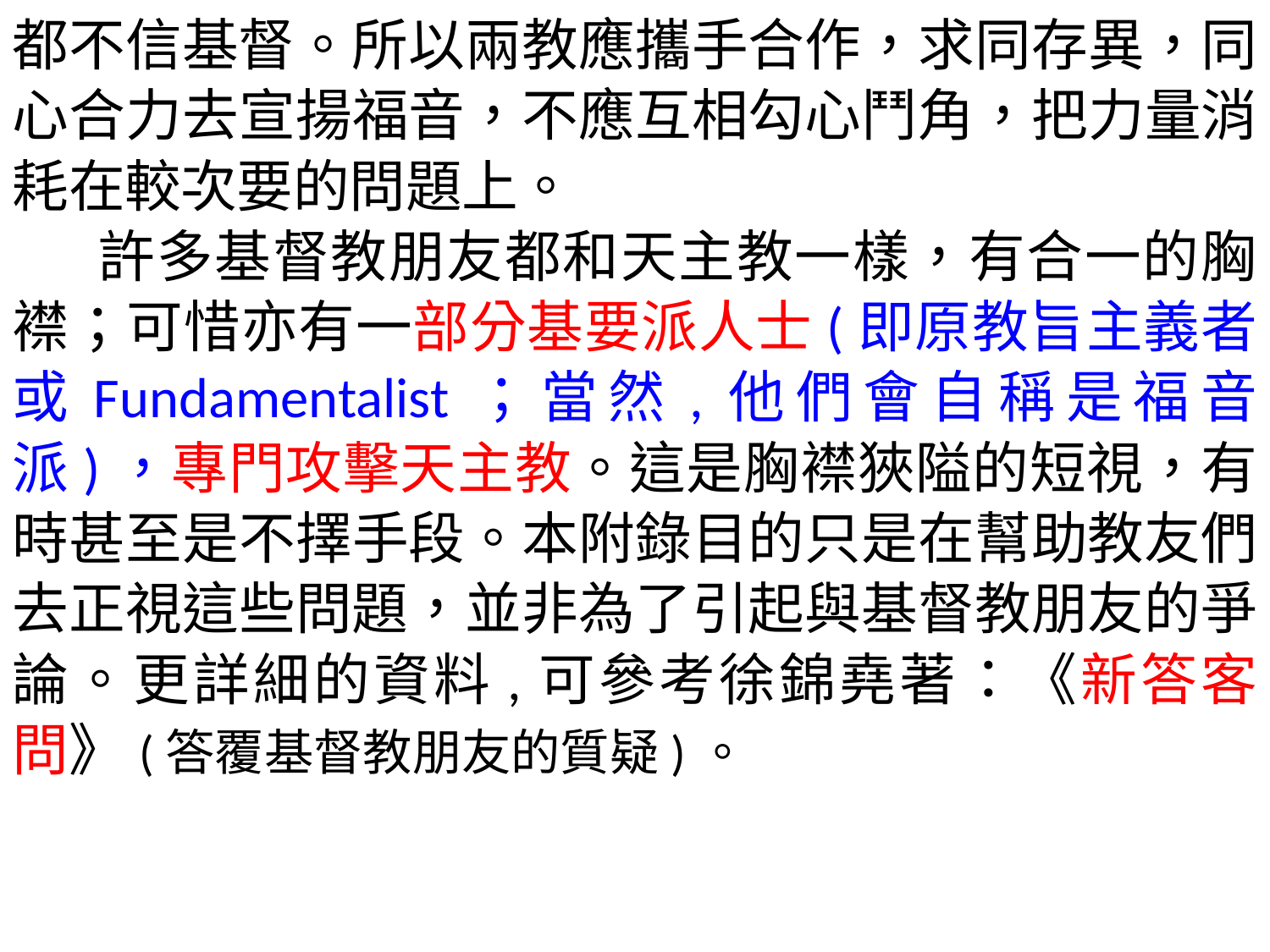

都不信基督。所以兩教應攜手合作，求同存異，同心合力去宣揚福音，不應互相勾心鬥角，把力量消耗在較次要的問題上。
     許多基督教朋友都和天主教一樣，有合一的胸襟；可惜亦有一部分基要派人士(即原教旨主義者或Fundamentalist；當然,他們會自稱是福音派)，專門攻擊天主教。這是胸襟狹隘的短視，有時甚至是不擇手段。本附錄目的只是在幫助教友們去正視這些問題，並非為了引起與基督教朋友的爭論。更詳細的資料,可參考徐錦堯著：《新答客問》(答覆基督教朋友的質疑)。